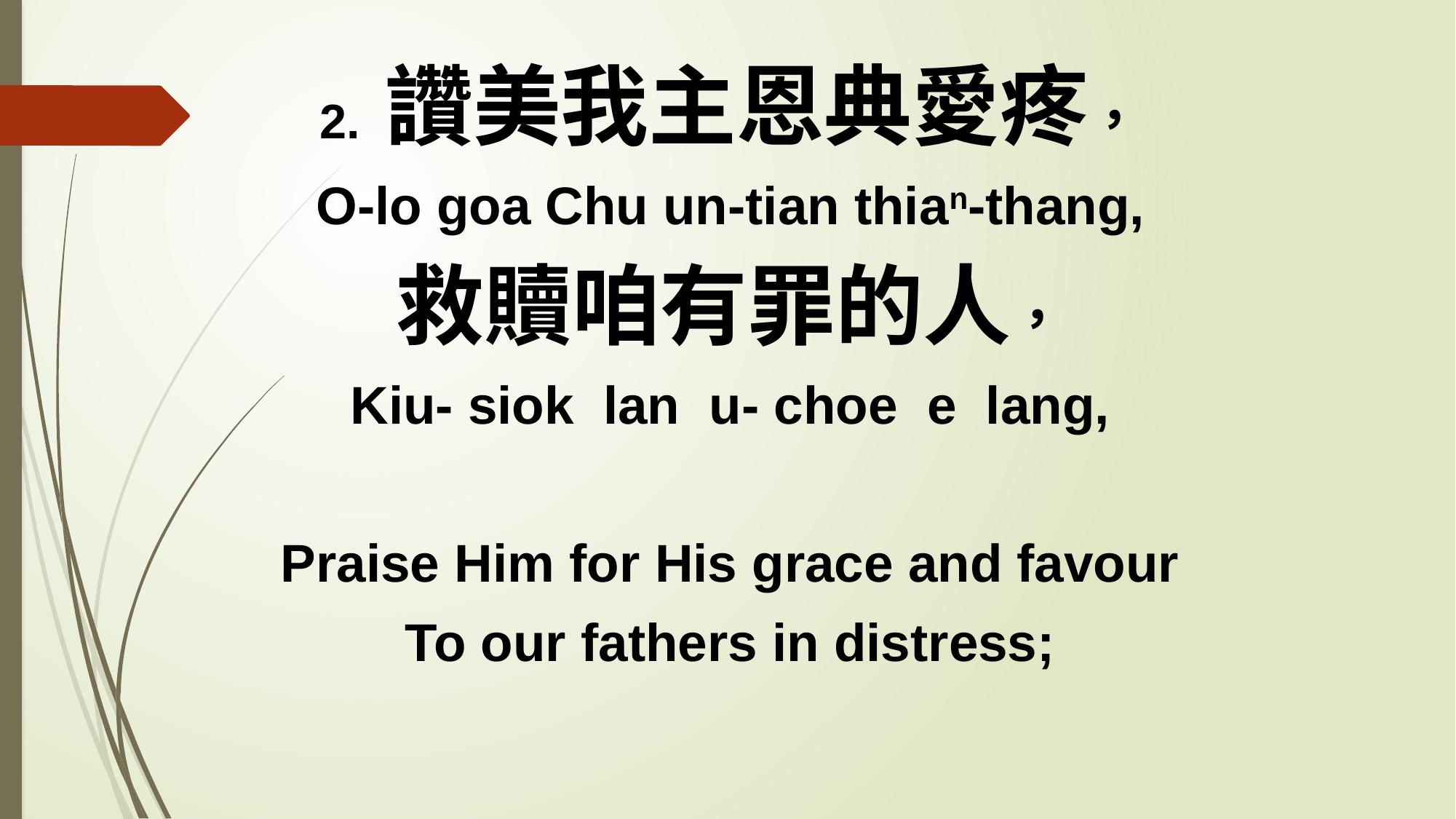

2. 讚美我主恩典愛疼，
O-lo goa Chu un-tian thian-thang,
救贖咱有罪的人，
Kiu- siok  lan  u- choe  e  lang,

Praise Him for His grace and favour
To our fathers in distress;